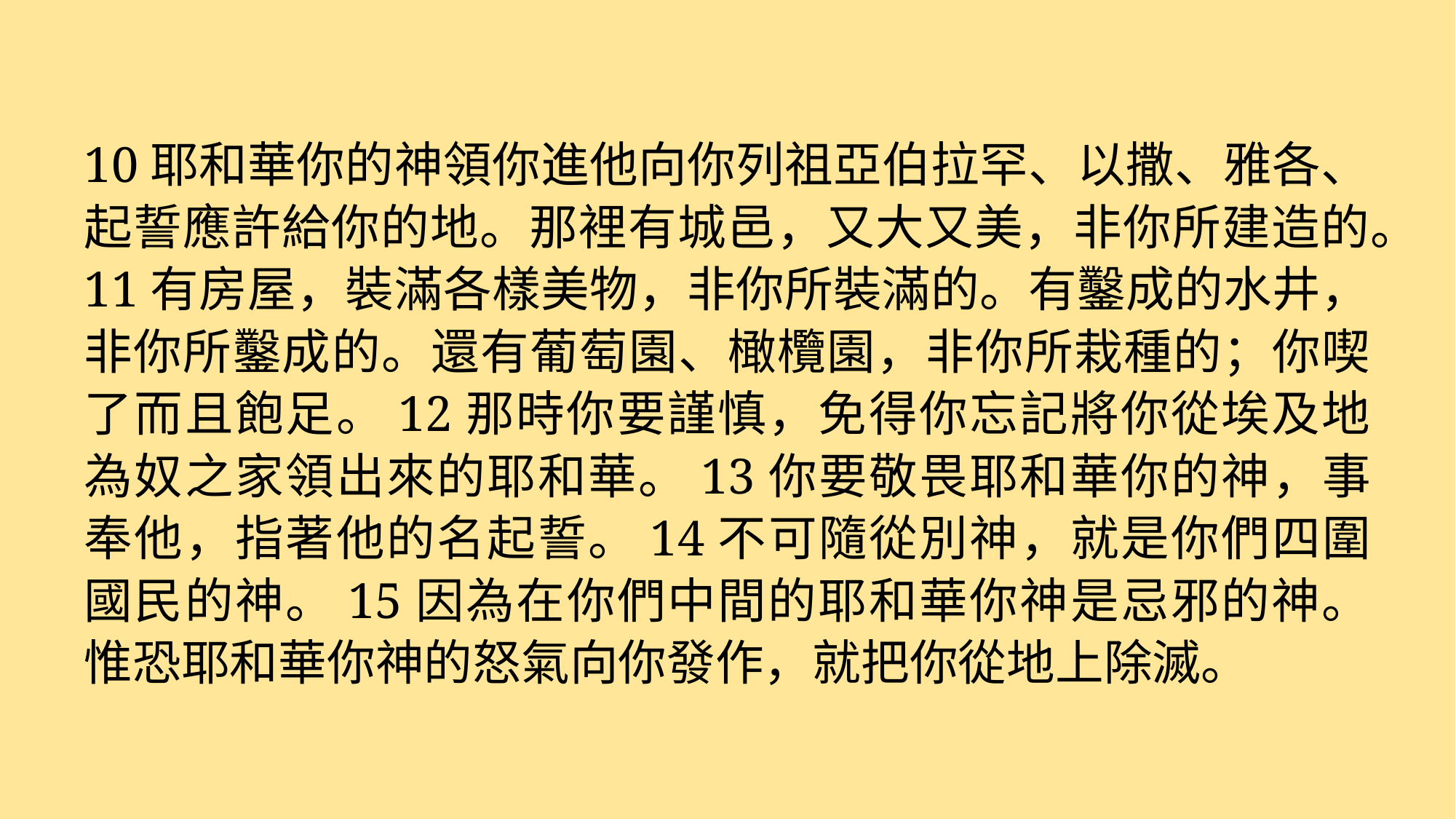

10耶和華你的神領你進他向你列祖亞伯拉罕、以撒、雅各、起誓應許給你的地。那裡有城邑，又大又美，非你所建造的。11有房屋，裝滿各樣美物，非你所裝滿的。有鑿成的水井，非你所鑿成的。還有葡萄園、橄欖園，非你所栽種的；你喫了而且飽足。12那時你要謹慎，免得你忘記將你從埃及地為奴之家領出來的耶和華。13你要敬畏耶和華你的神，事奉他，指著他的名起誓。14不可隨從別神，就是你們四圍國民的神。15因為在你們中間的耶和華你神是忌邪的神。惟恐耶和華你神的怒氣向你發作，就把你從地上除滅。